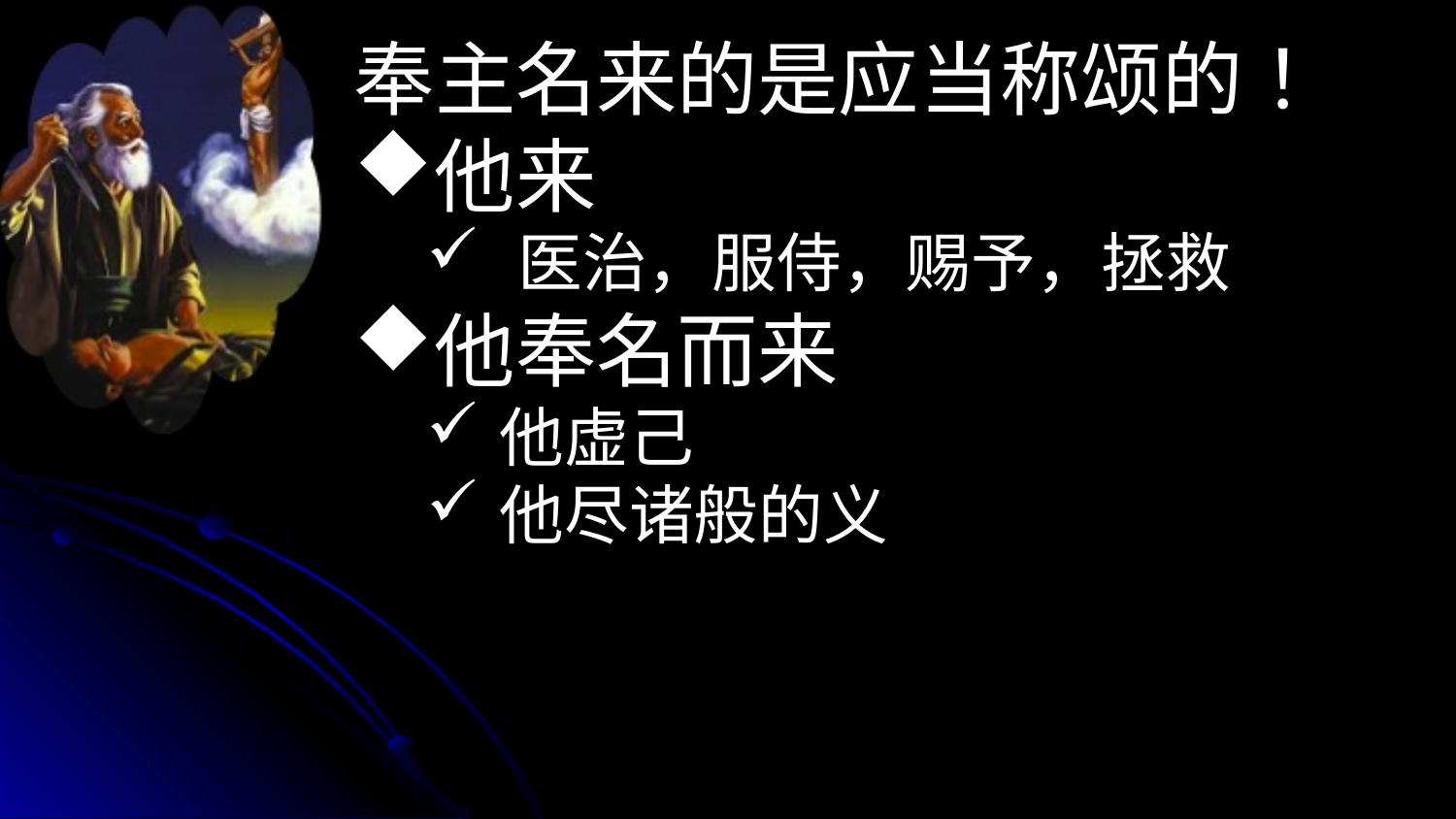

奉主名来的是应当称颂的！
他来
医治，服侍，赐予，拯救
他奉名而来
他虚己
他尽诸般的义